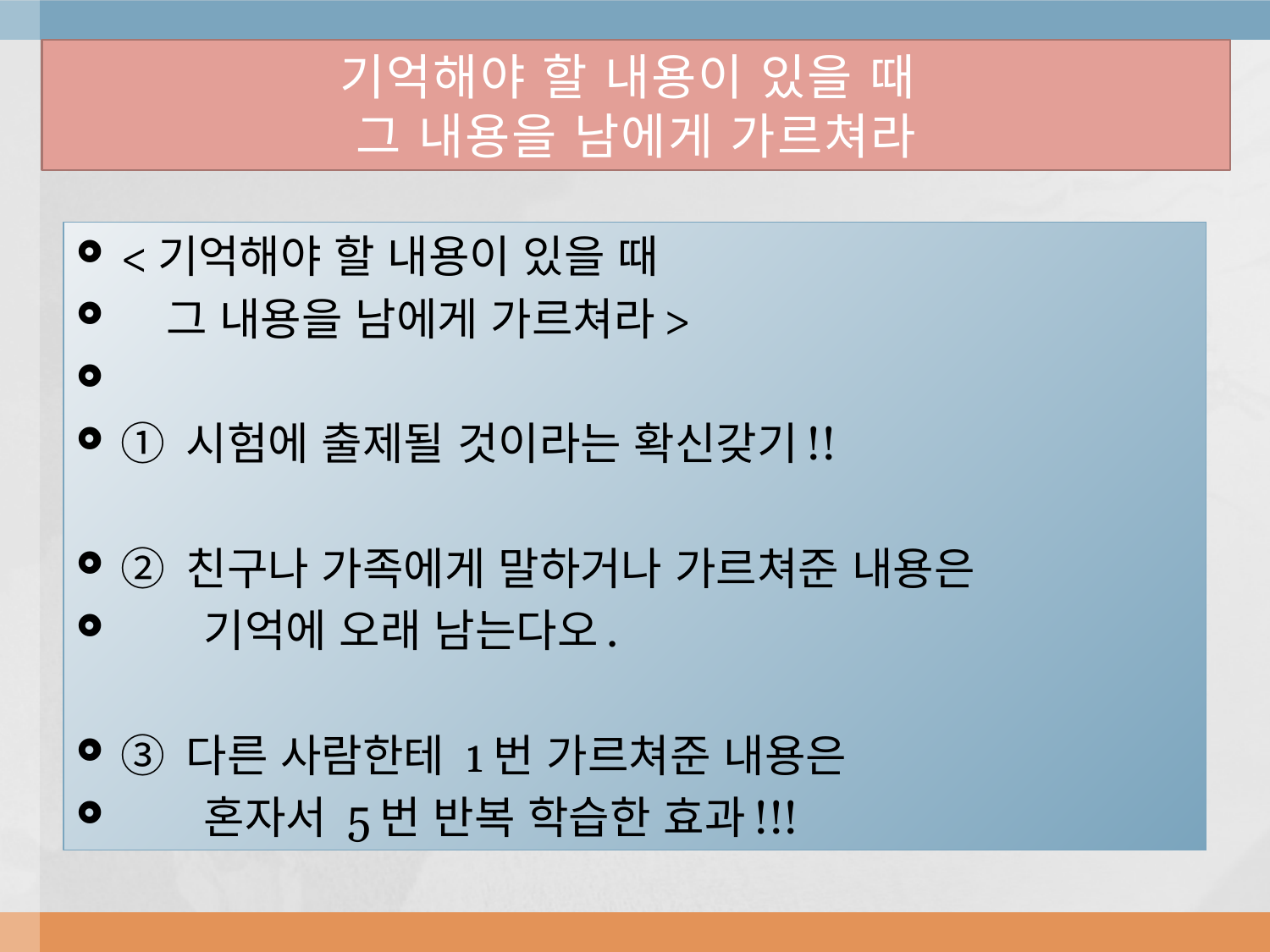

# 기억해야 할 내용이 있을 때 그 내용을 남에게 가르쳐라
<기억해야 할 내용이 있을 때
   그 내용을 남에게 가르쳐라>

① 시험에 출제될 것이라는 확신갖기!!

② 친구나 가족에게 말하거나 가르쳐준 내용은
      기억에 오래 남는다오.

③ 다른 사람한테 1번 가르쳐준 내용은
      혼자서 5번 반복 학습한 효과!!!